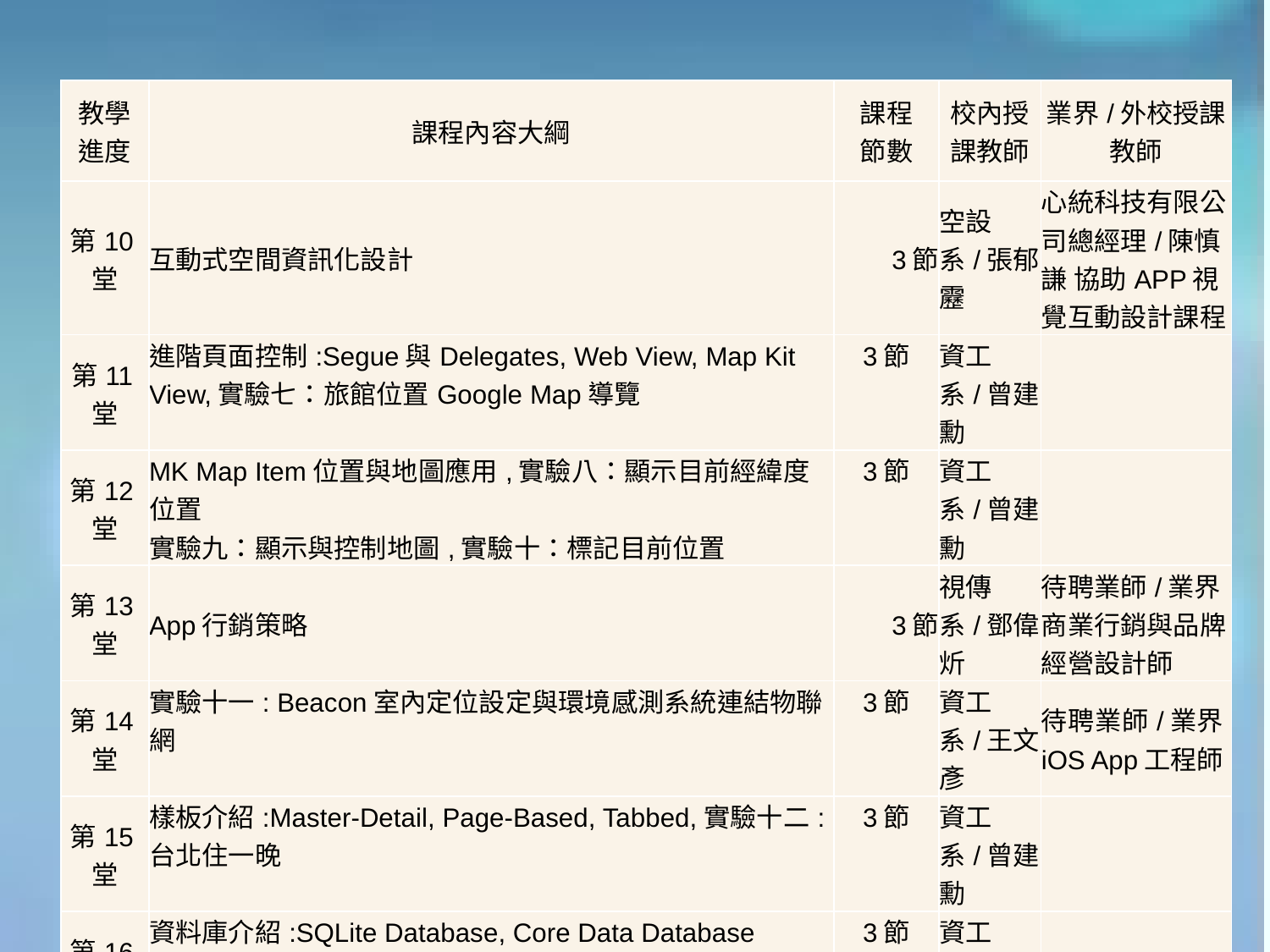

| 教學 進度 | 課程內容大綱 | 課程 節數 | 校內授課教師 | 業界/外校授課教師 |
| --- | --- | --- | --- | --- |
| 第10堂 | 互動式空間資訊化設計 | 3節 | 空設系/張郁靂 | 心統科技有限公司總經理/陳慎謙 協助APP視覺互動設計課程 |
| 第11堂 | 進階頁面控制:Segue與Delegates, Web View, Map Kit View,實驗七：旅館位置Google Map導覽 | 3節 | 資工系/曾建勳 |  |
| 第12堂 | MK Map Item位置與地圖應用,實驗八：顯示目前經緯度位置 實驗九：顯示與控制地圖,實驗十：標記目前位置 | 3節 | 資工系/曾建勳 |  |
| 第13堂 | App行銷策略 | 3節 | 視傳系/鄧偉炘 | 待聘業師/業界商業行銷與品牌經營設計師 |
| 第14堂 | 實驗十一: Beacon室內定位設定與環境感測系統連結物聯網 | 3節 | 資工系/王文彥 | 待聘業師/業界iOS App工程師 |
| 第15堂 | 樣板介紹:Master-Detail, Page-Based, Tabbed,實驗十二:台北住一晚 | 3節 | 資工系/曾建勳 |  |
| 第16堂 | 資料庫介紹:SQLite Database, Core Data Database 實驗十三：網路應用端程式開發物聯網 | 3節 | 資工系/王文彥 |  |
| 第17堂 | App實作專題2:校車即時行車安全監控 | 3節 | 資工系/曾建勳 | 待聘業師/業界iOS App工程師 |
| 第18堂 | IOT App軟體上架 | 3節 | 資工系/曾建勳 | 待聘業師/業界iOS App工程師 |